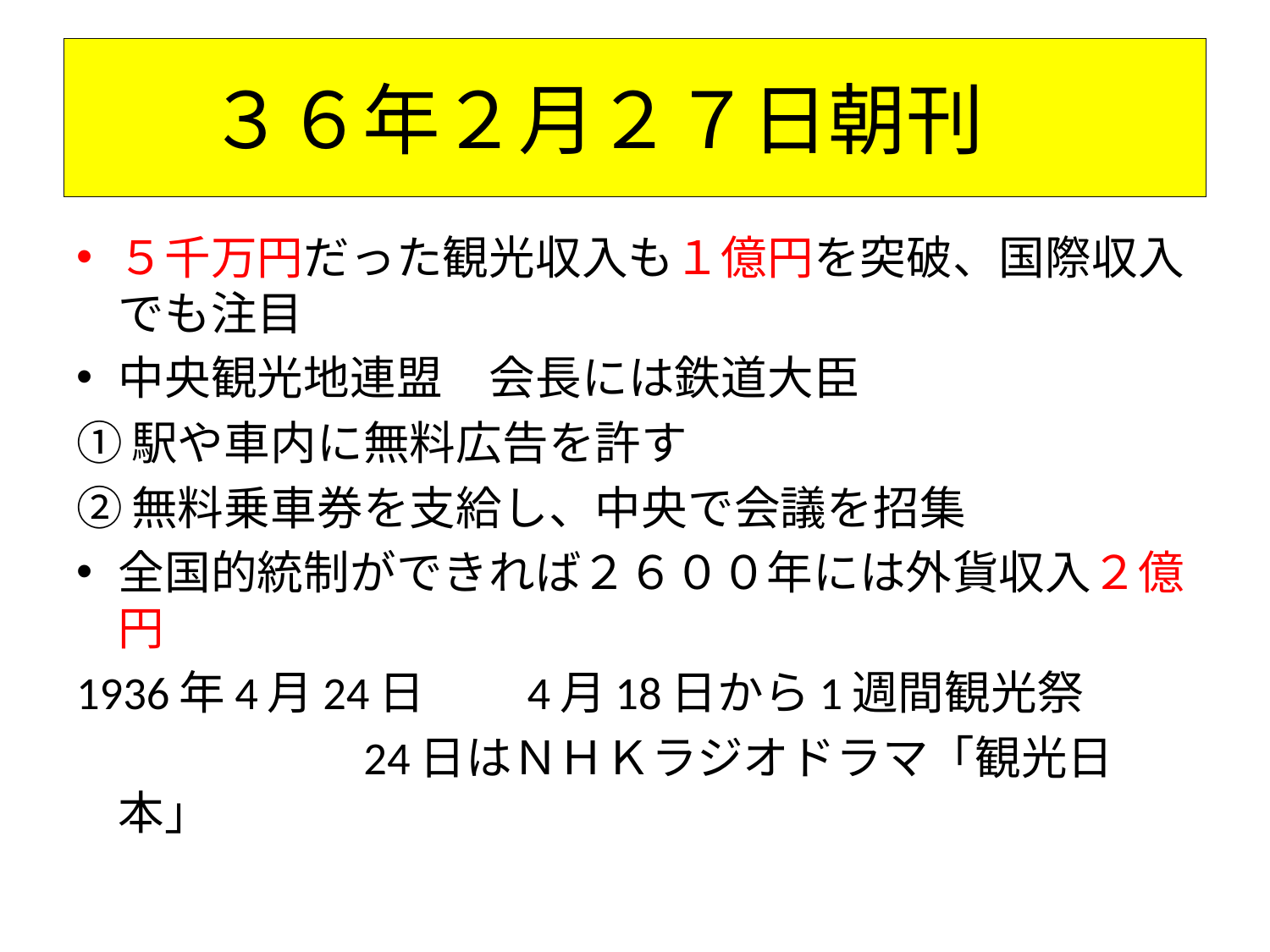

# ３６年２月２７日朝刊
５千万円だった観光収入も１億円を突破、国際収入でも注目
中央観光地連盟　会長には鉄道大臣
①駅や車内に無料広告を許す
②無料乗車券を支給し、中央で会議を招集
全国的統制ができれば２６００年には外貨収入２億円
1936年4月24日　　4月18日から1週間観光祭
　　　　　　24日はＮＨＫラジオドラマ「観光日本」